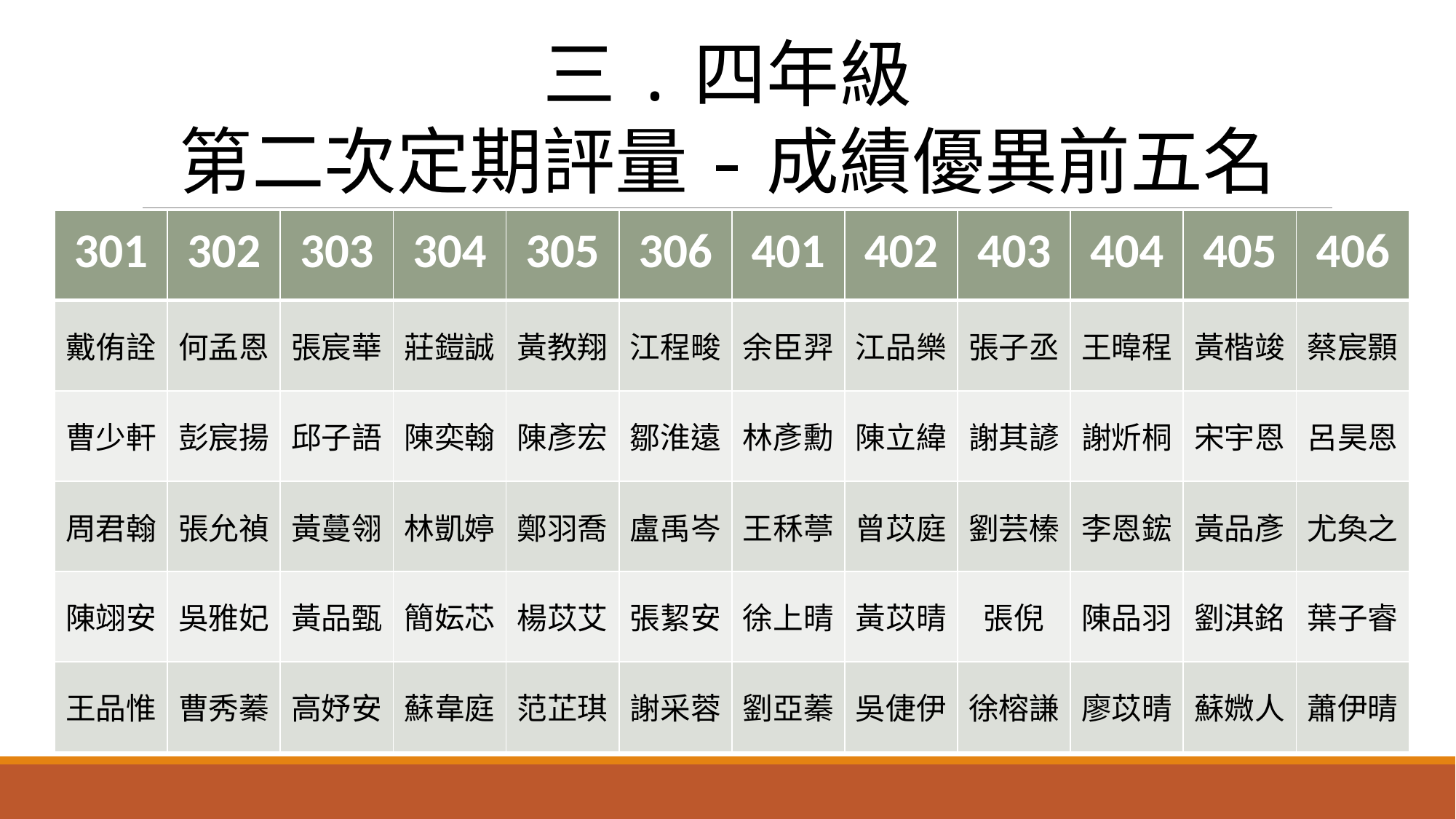

三.四年級
第二次定期評量-成績優異前五名
| 301 | 302 | 303 | 304 | 305 | 306 | 401 | 402 | 403 | 404 | 405 | 406 |
| --- | --- | --- | --- | --- | --- | --- | --- | --- | --- | --- | --- |
| 戴侑詮 | 何孟恩 | 張宸華 | 莊鎧誠 | 黃教翔 | 江程畯 | 余臣羿 | 江品樂 | 張子丞 | 王暐程 | 黃楷竣 | 蔡宸顥 |
| 曹少軒 | 彭宸揚 | 邱子語 | 陳奕翰 | 陳彥宏 | 鄒淮遠 | 林彥勳 | 陳立緯 | 謝其諺 | 謝炘桐 | 宋宇恩 | 呂昊恩 |
| 周君翰 | 張允禎 | 黃蔓翎 | 林凱婷 | 鄭羽喬 | 盧禹岑 | 王秝葶 | 曾苡庭 | 劉芸榛 | 李恩鋐 | 黃品彥 | 尤奐之 |
| 陳翊安 | 吳雅妃 | 黃品甄 | 簡妘芯 | 楊苡艾 | 張絜安 | 徐上晴 | 黃苡晴 | 張倪 | 陳品羽 | 劉淇銘 | 葉子睿 |
| 王品惟 | 曹秀蓁 | 高妤安 | 蘇韋庭 | 范芷琪 | 謝采蓉 | 劉亞蓁 | 吳倢伊 | 徐榕謙 | 廖苡晴 | 蘇媺人 | 蕭伊晴 |